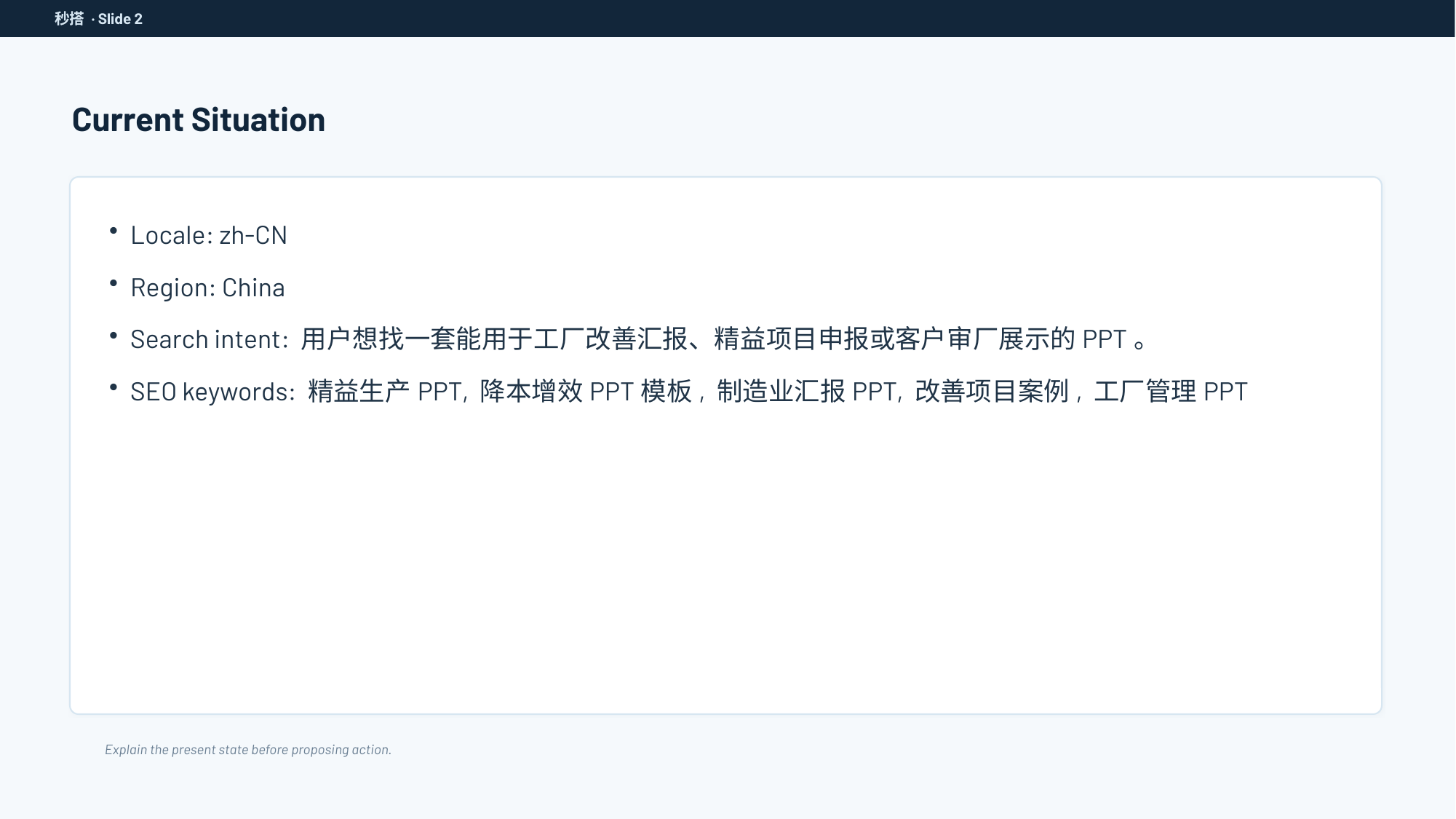

秒搭 · Slide 2
Current Situation

Locale: zh-CN
Region: China
Search intent: 用户想找一套能用于工厂改善汇报、精益项目申报或客户审厂展示的PPT。
SEO keywords: 精益生产PPT, 降本增效PPT模板, 制造业汇报PPT, 改善项目案例, 工厂管理PPT
Explain the present state before proposing action.